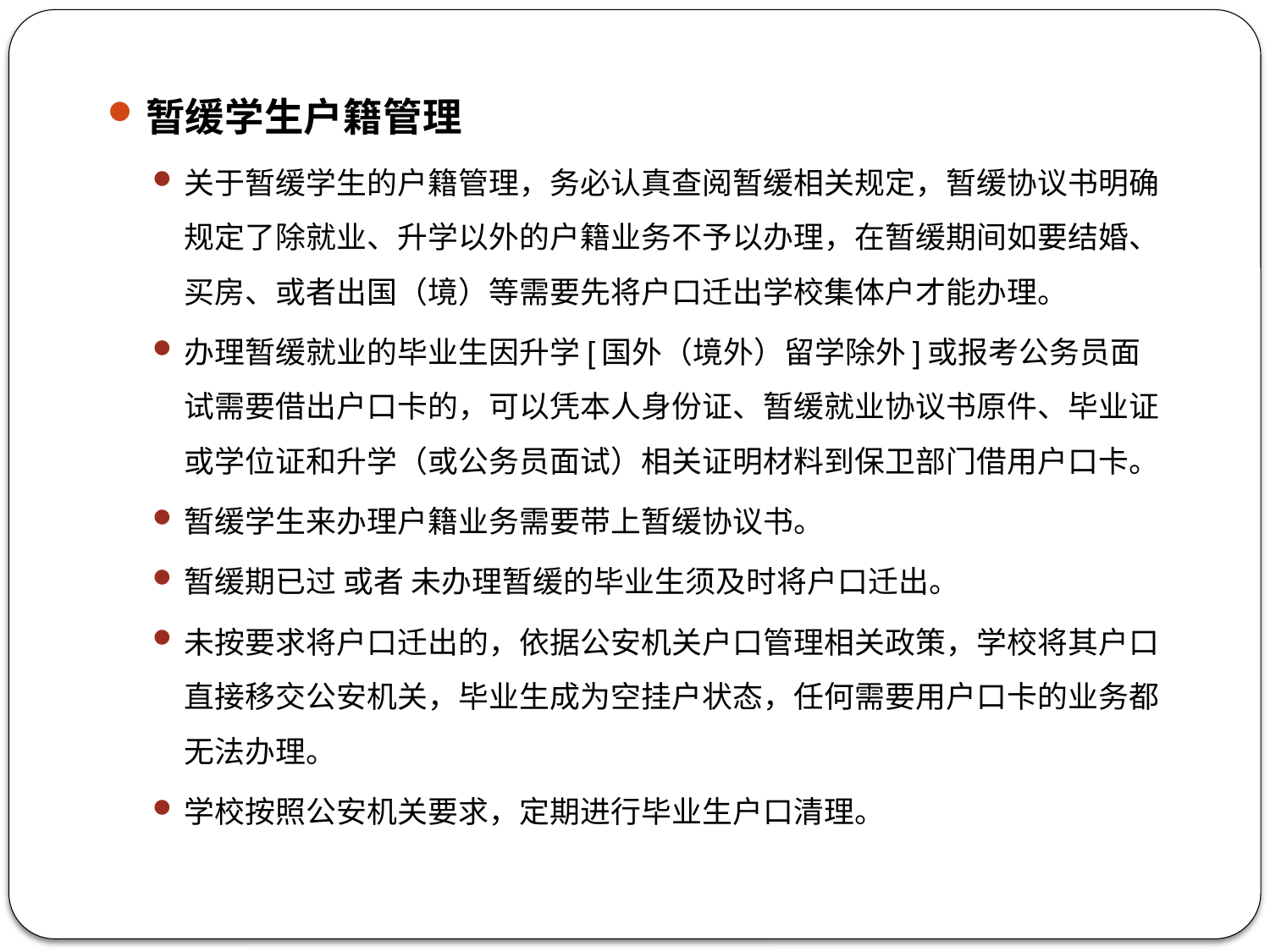

暂缓学生户籍管理
关于暂缓学生的户籍管理，务必认真查阅暂缓相关规定，暂缓协议书明确规定了除就业、升学以外的户籍业务不予以办理，在暂缓期间如要结婚、买房、或者出国（境）等需要先将户口迁出学校集体户才能办理。
办理暂缓就业的毕业生因升学[国外（境外）留学除外]或报考公务员面试需要借出户口卡的，可以凭本人身份证、暂缓就业协议书原件、毕业证或学位证和升学（或公务员面试）相关证明材料到保卫部门借用户口卡。
暂缓学生来办理户籍业务需要带上暂缓协议书。
暂缓期已过 或者 未办理暂缓的毕业生须及时将户口迁出。
未按要求将户口迁出的，依据公安机关户口管理相关政策，学校将其户口直接移交公安机关，毕业生成为空挂户状态，任何需要用户口卡的业务都无法办理。
学校按照公安机关要求，定期进行毕业生户口清理。